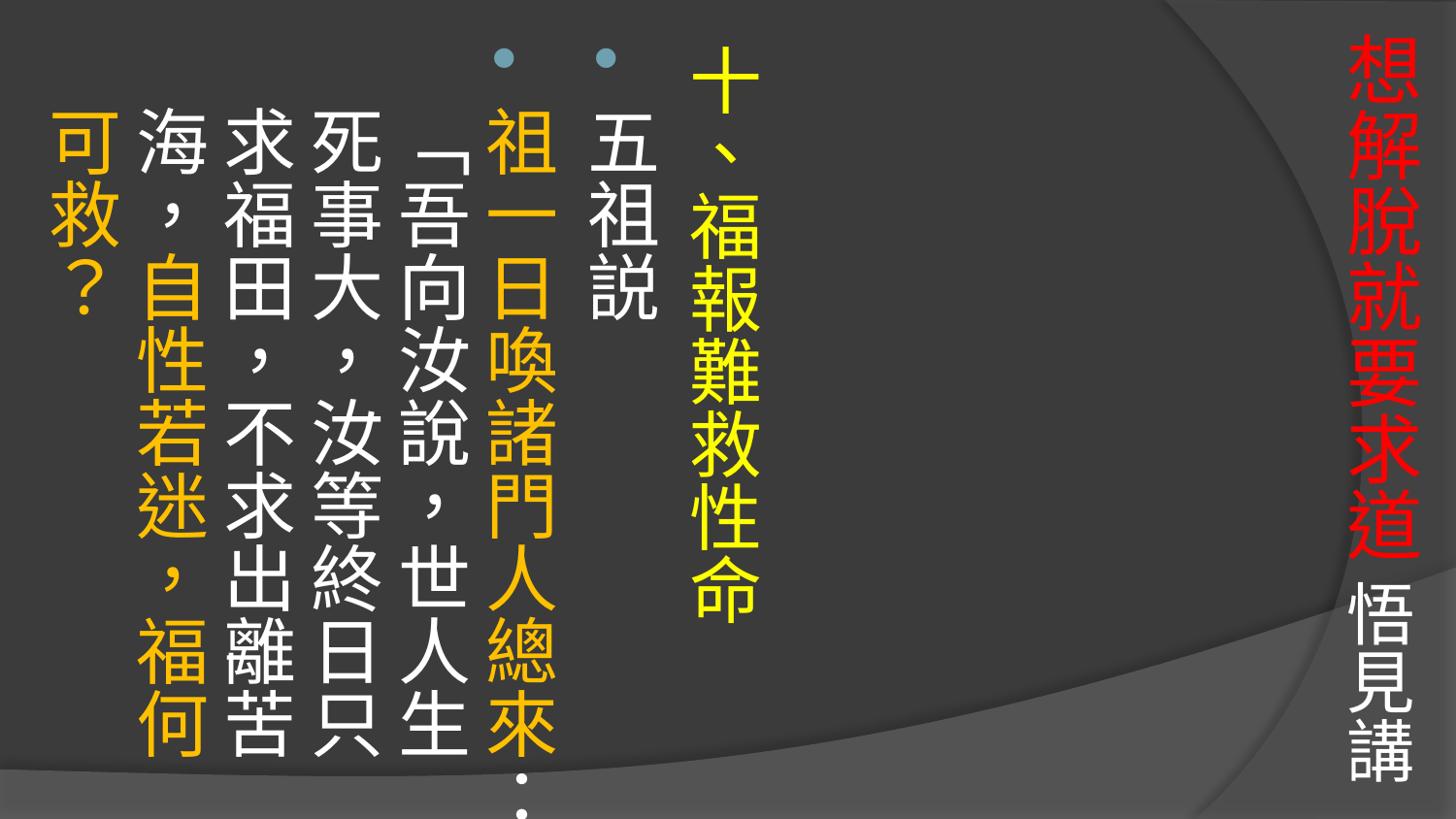

# 想解脫就要求道 悟見講
十、福報難救性命
五祖説
祖一日喚諸門人總來：「吾向汝說，世人生死事大，汝等終日只求福田，不求出離苦海，自性若迷，福何可救？